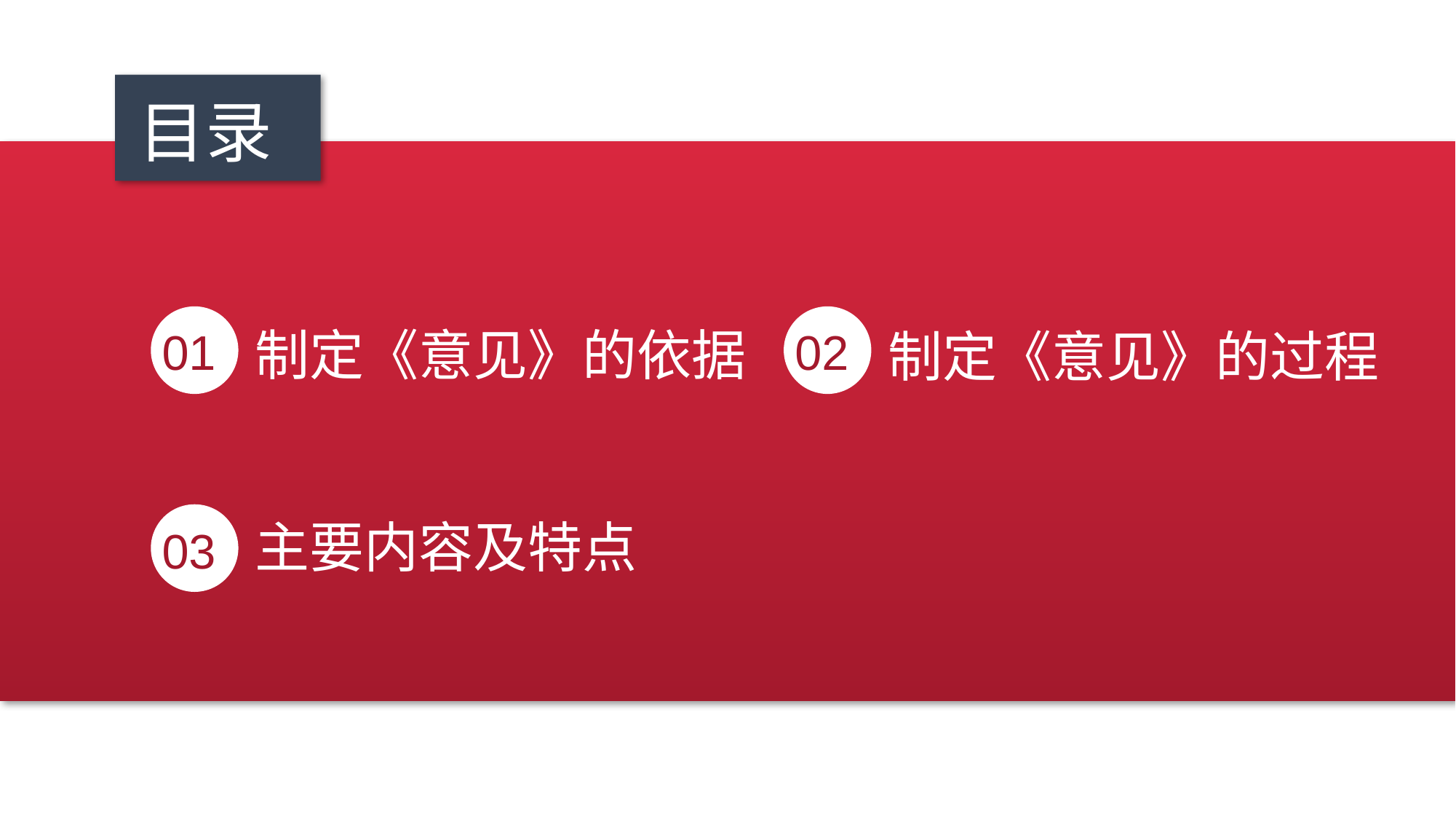

目录

制定《意见》的依据
01
02
制定《意见》的过程

主要内容及特点
03